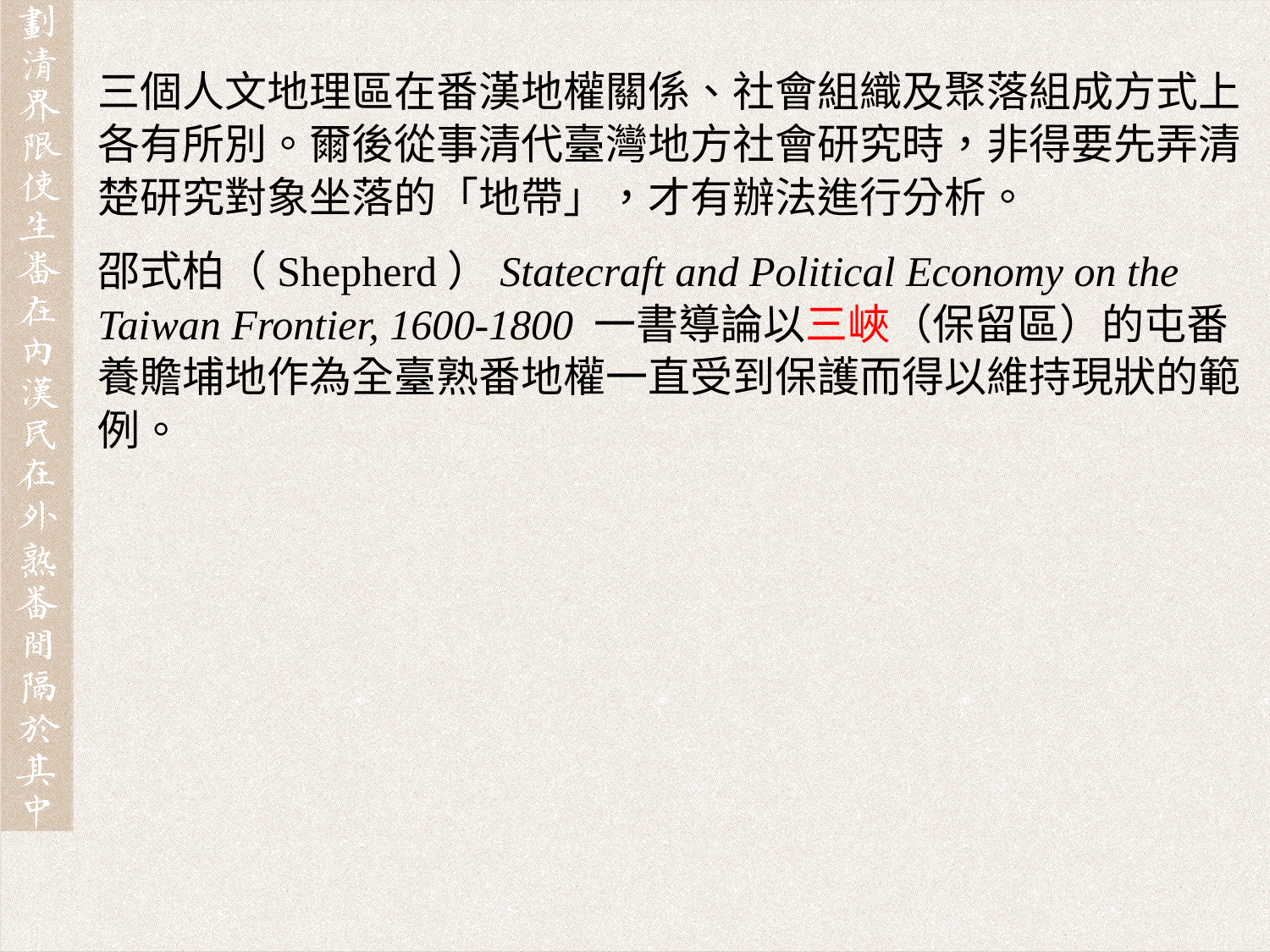

三個人文地理區在番漢地權關係、社會組織及聚落組成方式上各有所別。爾後從事清代臺灣地方社會研究時，非得要先弄清楚研究對象坐落的「地帶」，才有辦法進行分析。
邵式柏（Shepherd）Statecraft and Political Economy on the Taiwan Frontier, 1600-1800 一書導論以三峽（保留區）的屯番養贍埔地作為全臺熟番地權一直受到保護而得以維持現狀的範例。